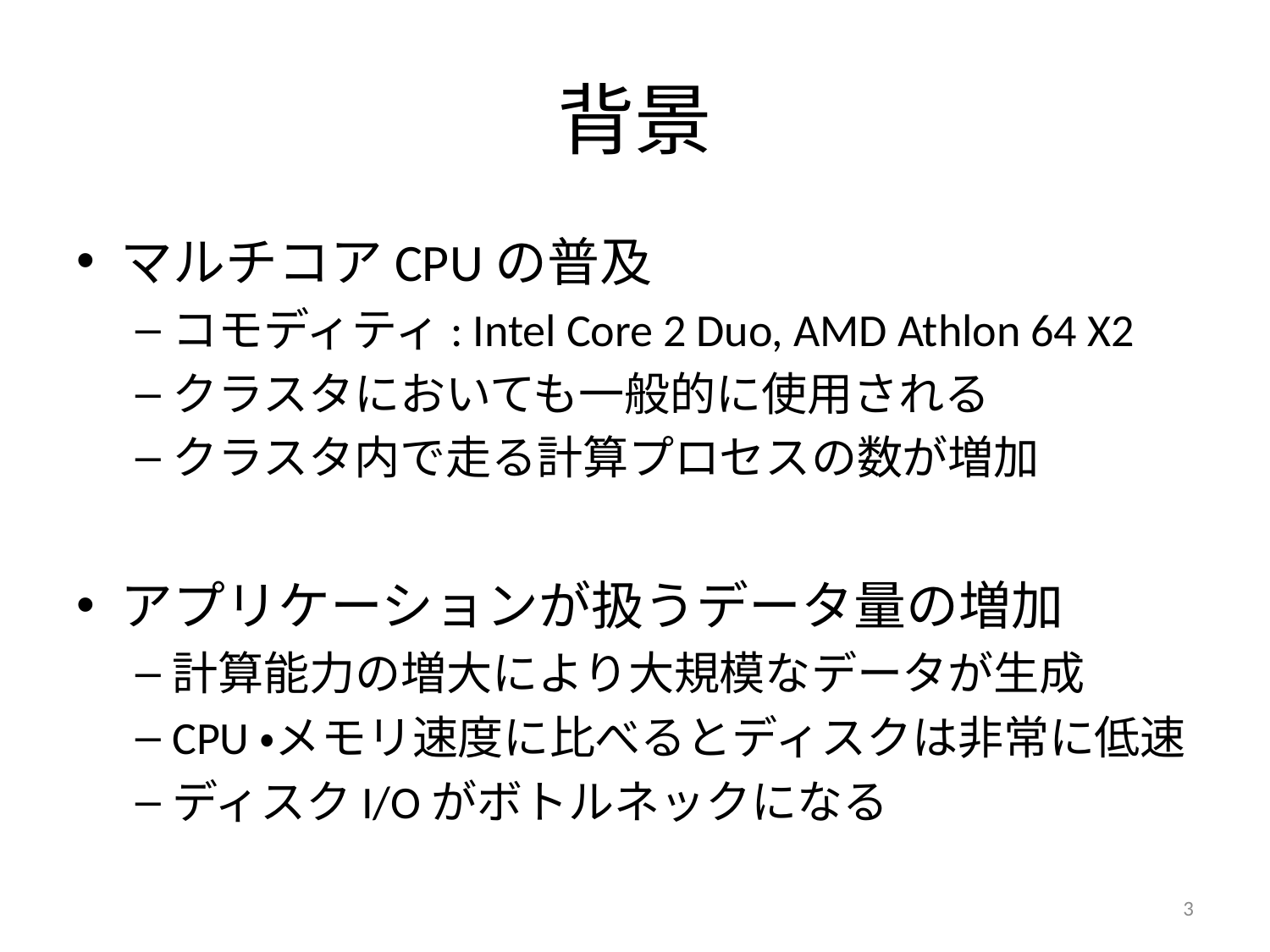

# 背景
マルチコアCPUの普及
コモディティ: Intel Core 2 Duo, AMD Athlon 64 X2
クラスタにおいても一般的に使用される
クラスタ内で走る計算プロセスの数が増加

アプリケーションが扱うデータ量の増加
計算能力の増大により大規模なデータが生成
CPU・メモリ速度に比べるとディスクは非常に低速
ディスクI/Oがボトルネックになる
3